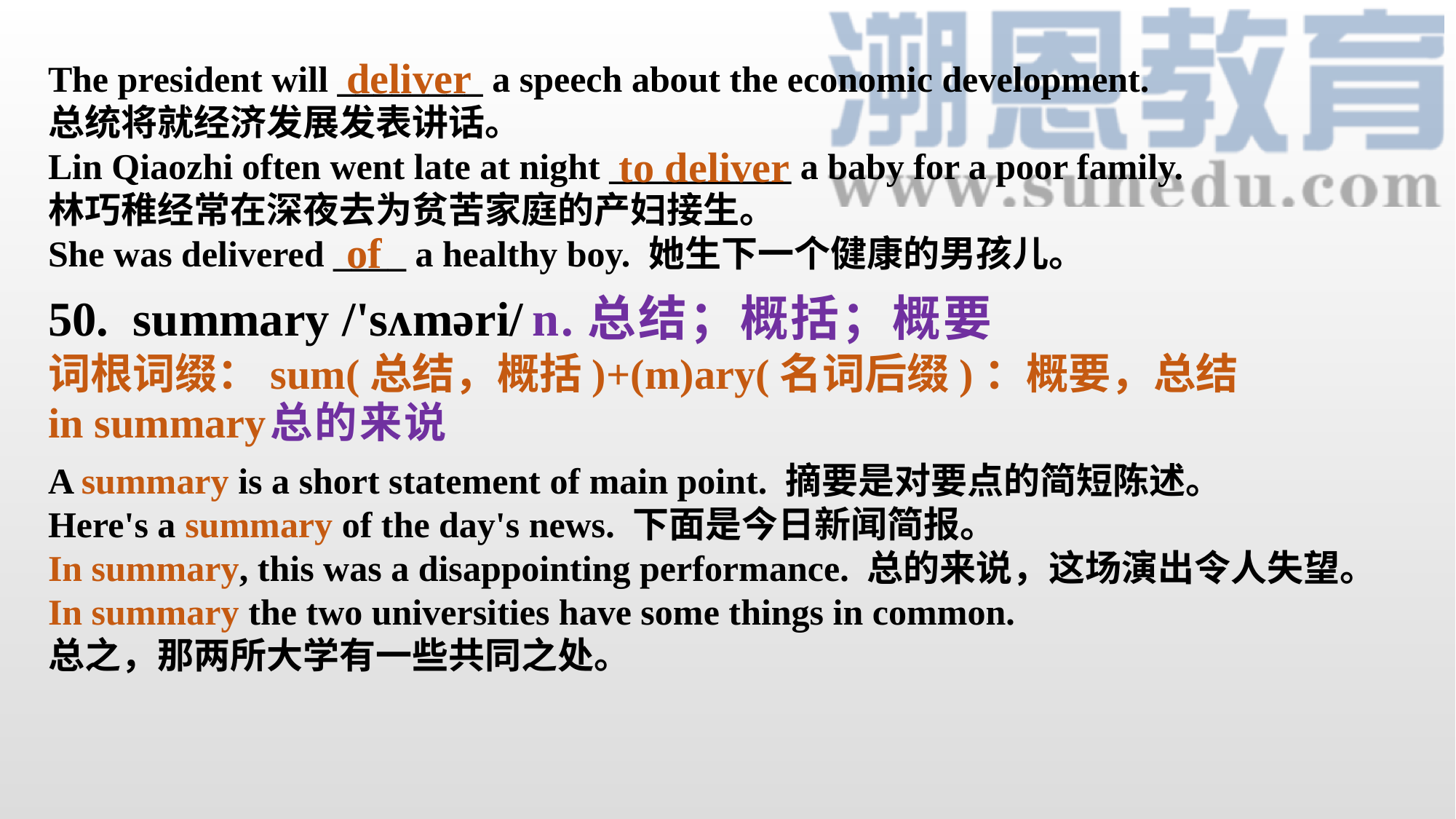

The president will ________ a speech about the economic development.
总统将就经济发展发表讲话。
Lin Qiaozhi often went late at night __________ a baby for a poor family.
林巧稚经常在深夜去为贫苦家庭的产妇接生。
She was delivered ____ a healthy boy. 她生下一个健康的男孩儿。
deliver
to deliver
of
50.  summary /'sʌməri/
n.总结；概括；概要
词根词缀：sum(总结，概括)+(m)ary(名词后缀)：概要，总结
                      总的来说
in summary
A summary is a short statement of main point. 摘要是对要点的简短陈述。
Here's a summary of the day's news. 下面是今日新闻简报。
In summary, this was a disappointing performance. 总的来说，这场演出令人失望。
In summary the two universities have some things in common.
总之，那两所大学有一些共同之处。